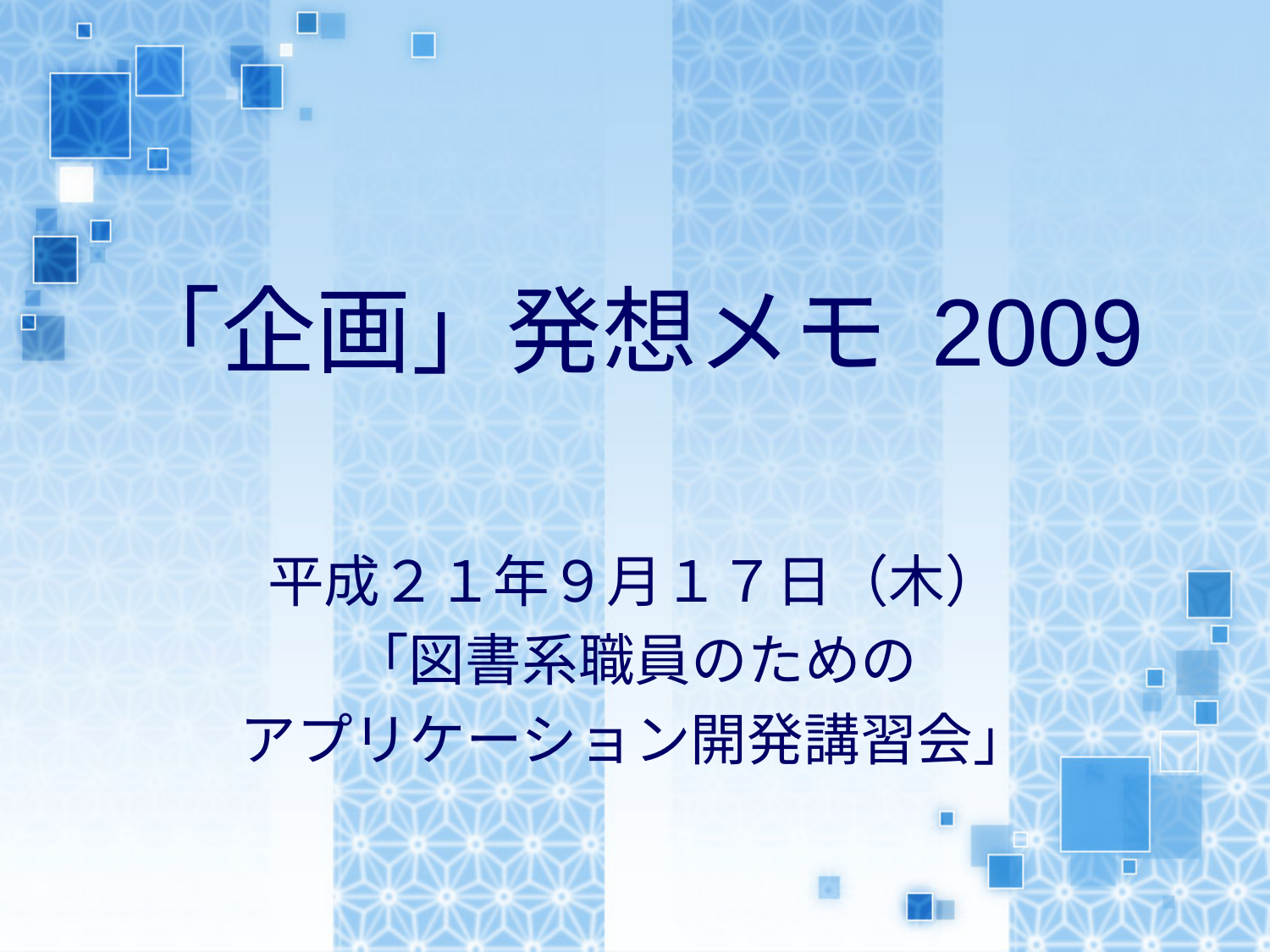

# 「企画」発想メモ 2009
平成２１年９月１７日（木）
「図書系職員のための
アプリケーション開発講習会」